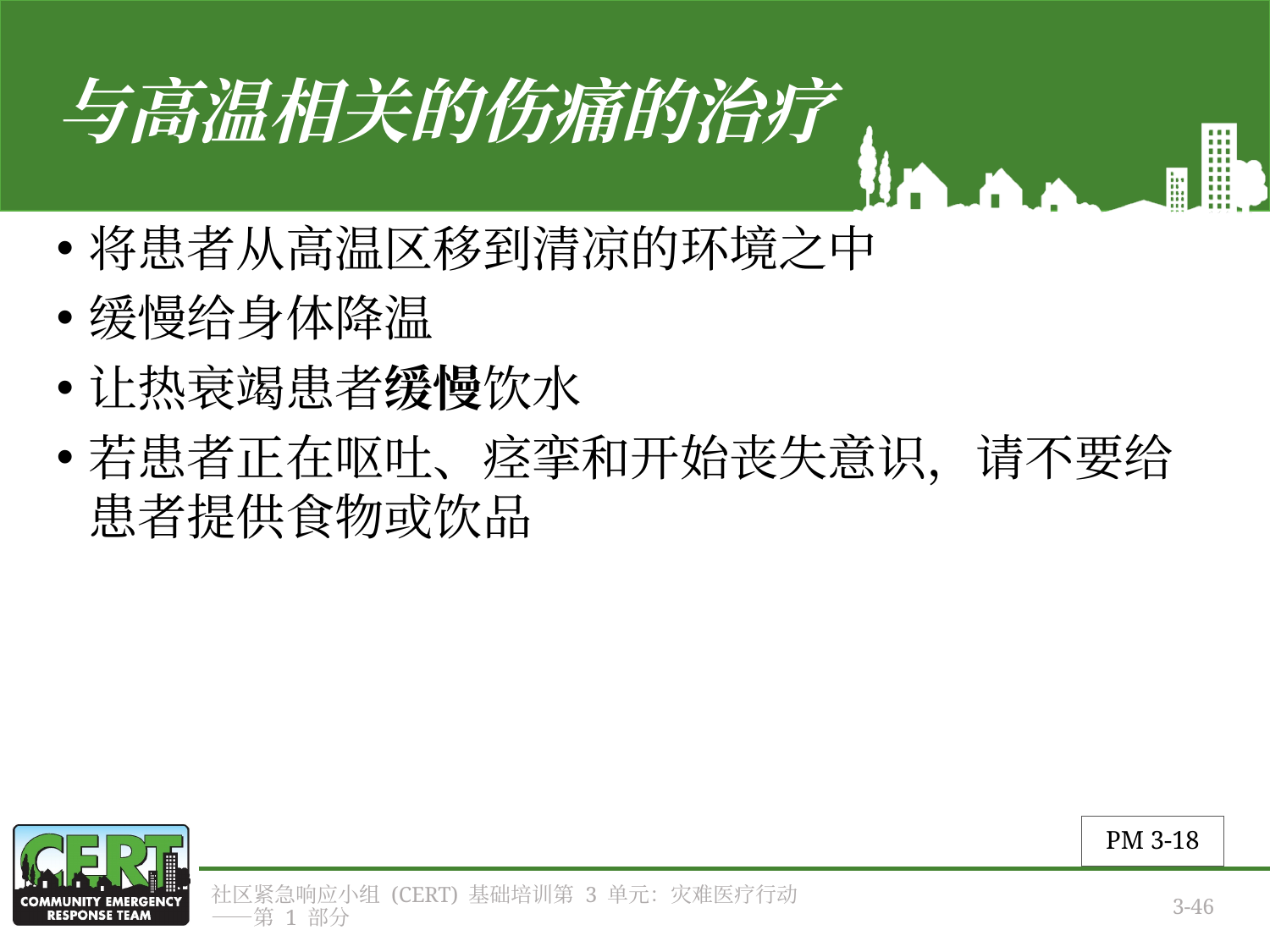

# 与高温相关的伤痛的治疗
将患者从高温区移到清凉的环境之中
缓慢给身体降温
让热衰竭患者缓慢饮水
若患者正在呕吐、痉挛和开始丧失意识，请不要给患者提供食物或饮品
PM 3-18
社区紧急响应小组 (CERT) 基础培训第 3 单元：灾难医疗行动——第 1 部分
3-46